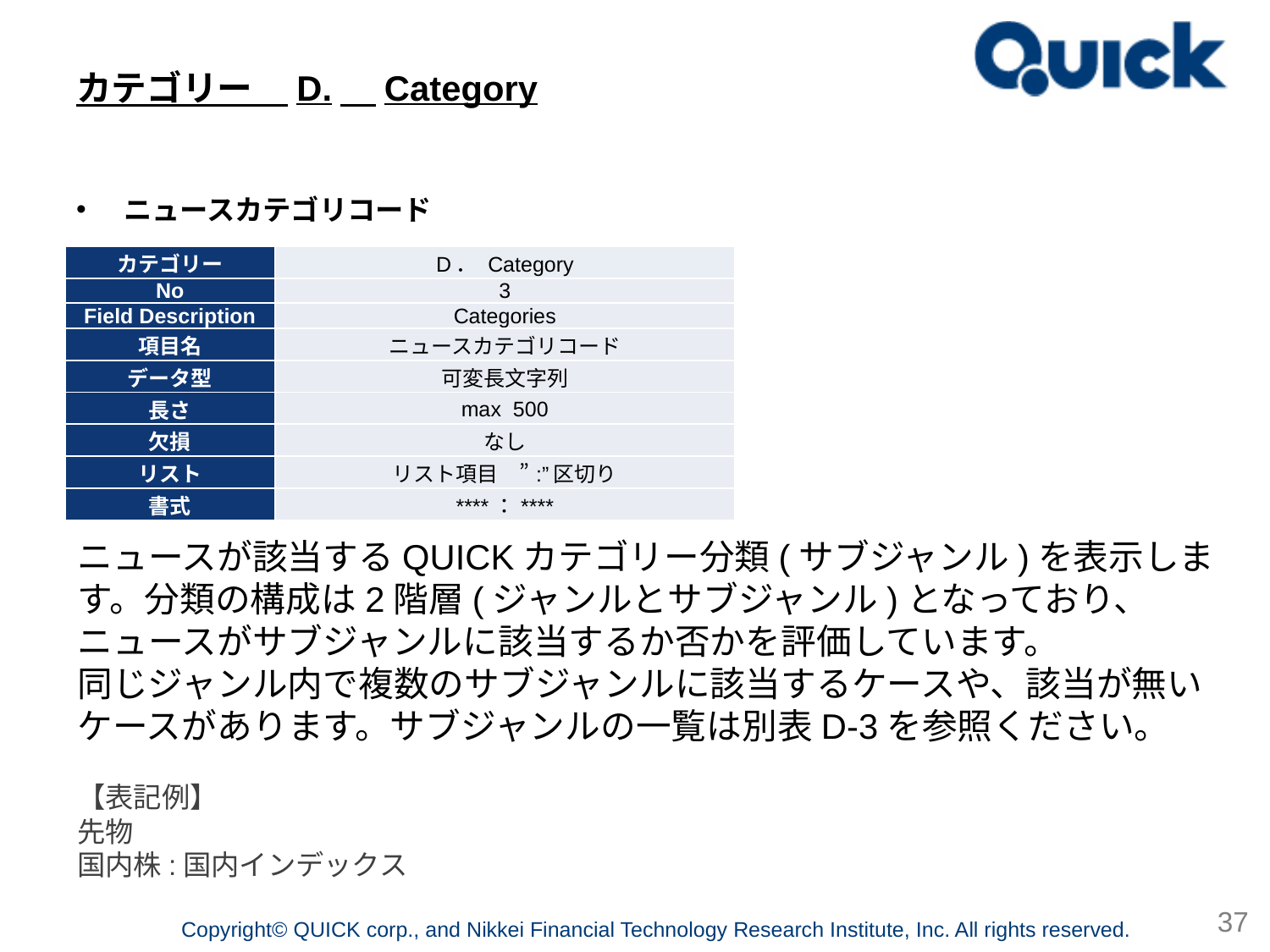

# カテゴリー　D.　Category
ニュースカテゴリコード
| カテゴリー | D． Category |
| --- | --- |
| No | 3 |
| Field Description | Categories |
| 項目名 | ニュースカテゴリコード |
| データ型 | 可変長文字列 |
| 長さ | max 500 |
| 欠損 | なし |
| リスト | リスト項目　”:”区切り |
| 書式 | \*\*\*\*：\*\*\*\* |
ニュースが該当するQUICKカテゴリー分類(サブジャンル)を表示します。分類の構成は2階層(ジャンルとサブジャンル)となっており、
ニュースがサブジャンルに該当するか否かを評価しています。
同じジャンル内で複数のサブジャンルに該当するケースや、該当が無いケースがあります。サブジャンルの一覧は別表D-3を参照ください。

【表記例】
先物
国内株:国内インデックス
37